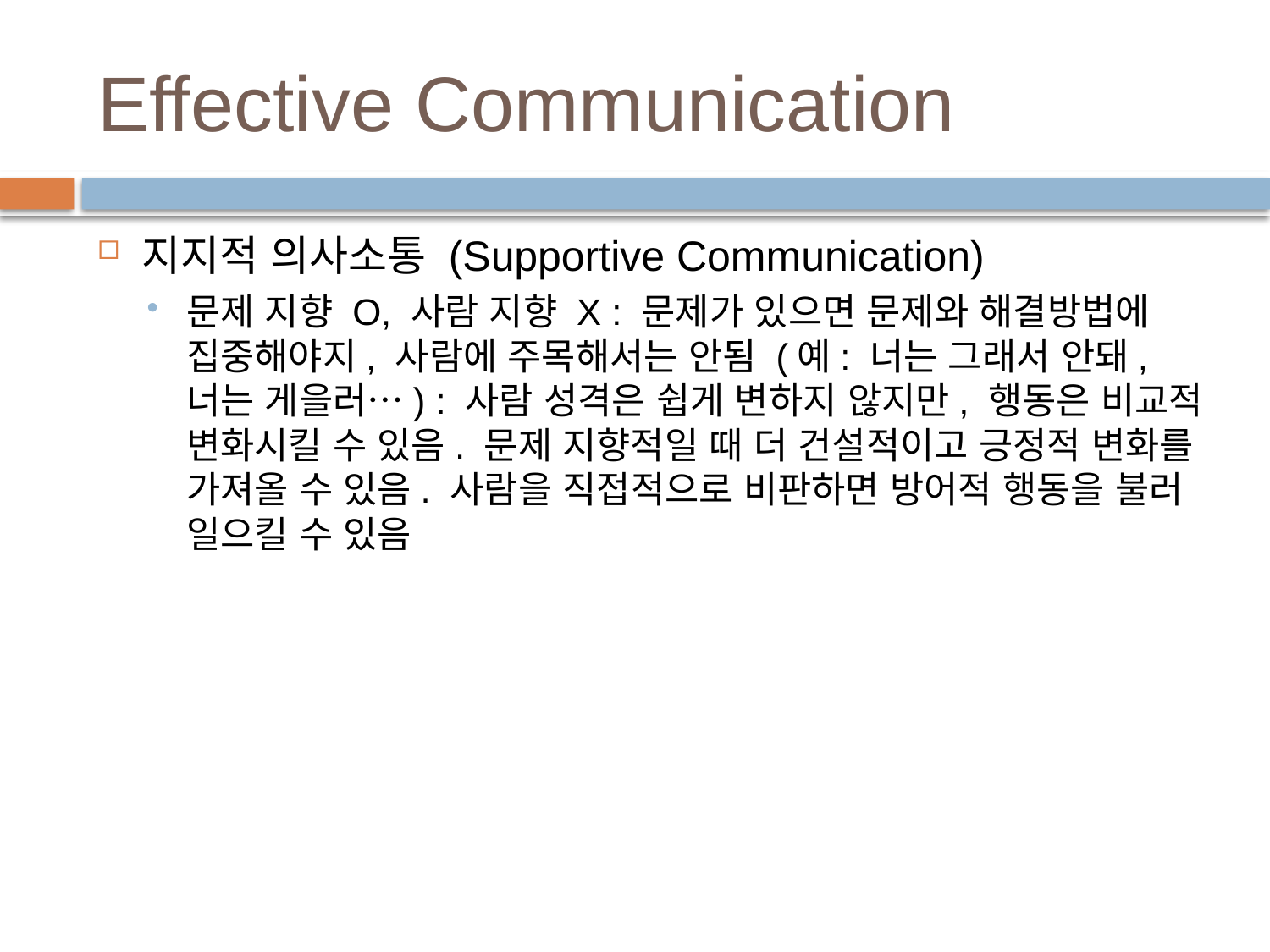

# Effective Communication
지지적 의사소통 (Supportive Communication)
문제 지향 O, 사람 지향 X : 문제가 있으면 문제와 해결방법에 집중해야지, 사람에 주목해서는 안됨 (예: 너는 그래서 안돼, 너는 게을러…) : 사람 성격은 쉽게 변하지 않지만, 행동은 비교적 변화시킬 수 있음. 문제 지향적일 때 더 건설적이고 긍정적 변화를 가져올 수 있음. 사람을 직접적으로 비판하면 방어적 행동을 불러 일으킬 수 있음